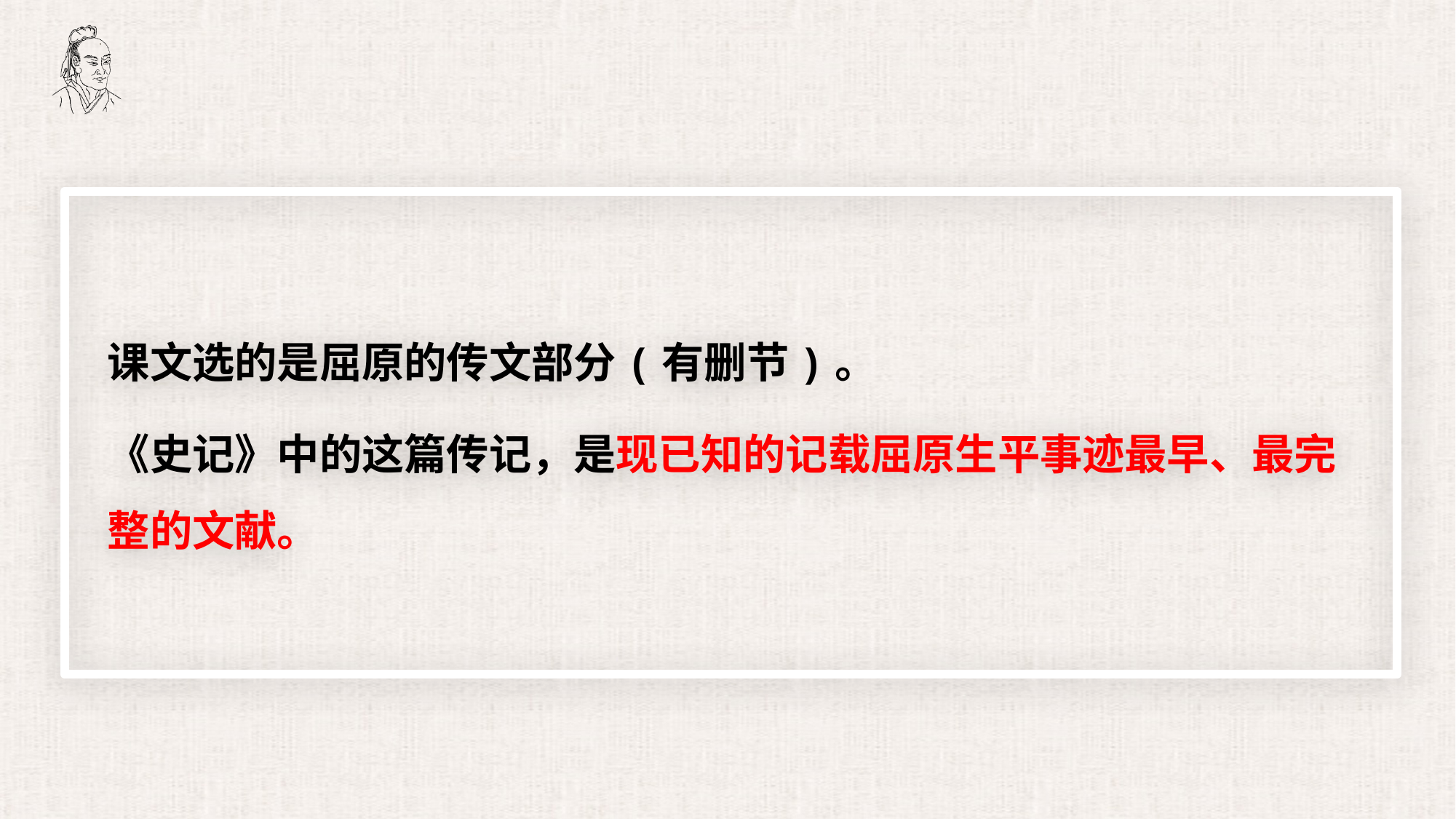

政论文
课文选的是屈原的传文部分(有删节)。
《史记》中的这篇传记，是现已知的记载屈原生平事迹最早、最完整的文献。